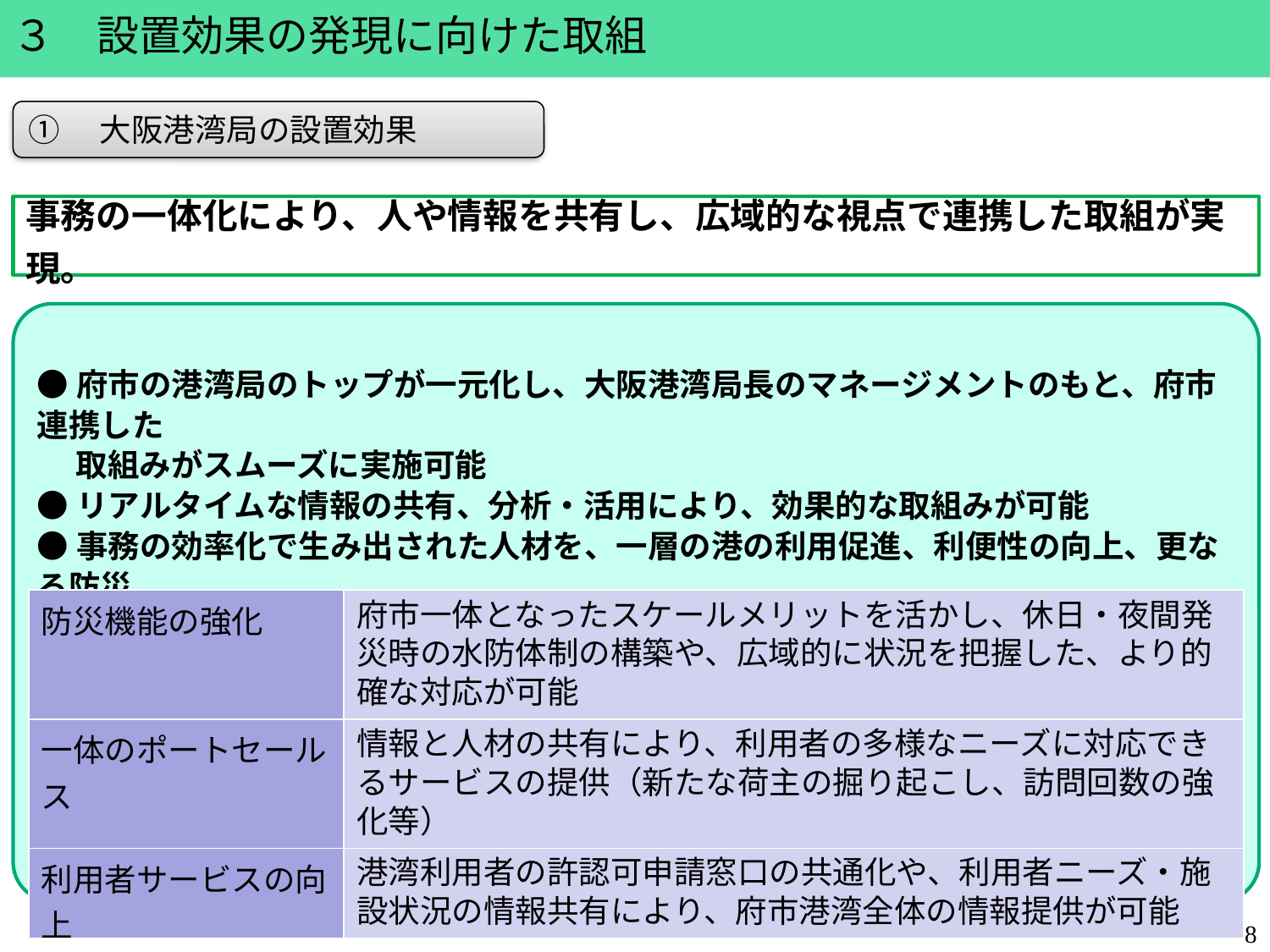

３　設置効果の発現に向けた取組
①　大阪港湾局の設置効果
事務の一体化により、人や情報を共有し、広域的な視点で連携した取組が実現。

●府市の港湾局のトップが一元化し、大阪港湾局長のマネージメントのもと、府市連携した
　 取組みがスムーズに実施可能
●リアルタイムな情報の共有、分析・活用により、効果的な取組みが可能
●事務の効率化で生み出された人材を、一層の港の利用促進、利便性の向上、更なる防災
 　機能の強化に重点投資
| 防災機能の強化 | 府市一体となったスケールメリットを活かし、休日・夜間発災時の水防体制の構築や、広域的に状況を把握した、より的確な対応が可能 |
| --- | --- |
| 一体のポートセールス | 情報と人材の共有により、利用者の多様なニーズに対応できるサービスの提供（新たな荷主の掘り起こし、訪問回数の強化等） |
| 利用者サービスの向上 | 港湾利用者の許認可申請窓口の共通化や、利用者ニーズ・施設状況の情報共有により、府市港湾全体の情報提供が可能 |
8